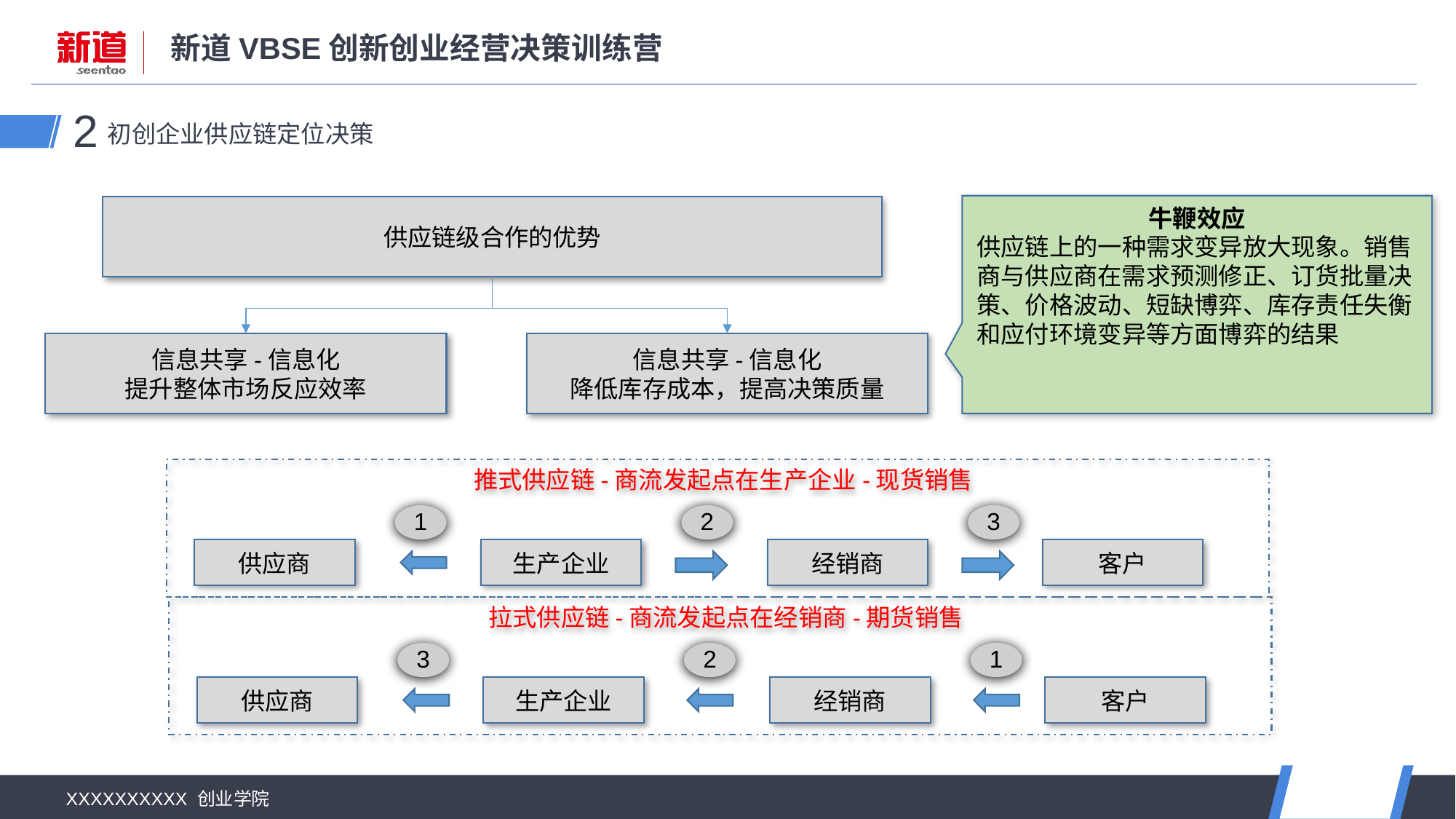

初创企业供应链定位决策
2
牛鞭效应
供应链上的一种需求变异放大现象。销售商与供应商在需求预测修正、订货批量决策、价格波动、短缺博弈、库存责任失衡和应付环境变异等方面博弈的结果
供应链级合作的优势
信息共享-信息化
降低库存成本，提高决策质量
信息共享-信息化
提升整体市场反应效率
 推式供应链-商流发起点在生产企业-现货销售

1

2

3
供应商
生产企业
经销商
客户

 拉式供应链-商流发起点在经销商-期货销售

3

2

1
供应商
生产企业
经销商
客户